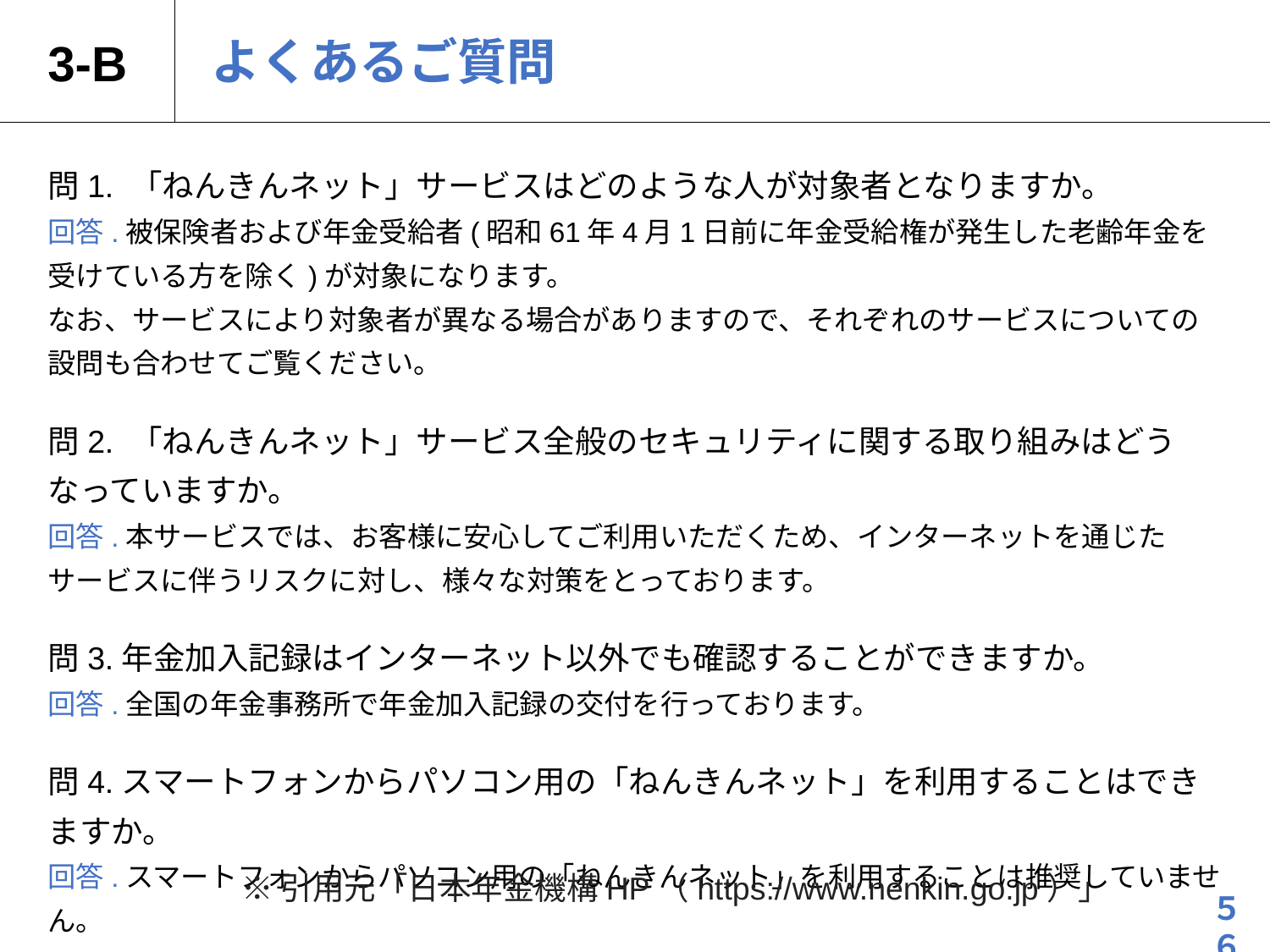

# 3-B
よくあるご質問
問1. 「ねんきんネット」サービスはどのような人が対象者となりますか。
回答.被保険者および年金受給者(昭和61年4月1日前に年金受給権が発生した老齢年金を受けている方を除く)が対象になります。
なお、サービスにより対象者が異なる場合がありますので、それぞれのサービスについての設問も合わせてご覧ください。

問2. 「ねんきんネット」サービス全般のセキュリティに関する取り組みはどうなっていますか。
回答.本サービスでは、お客様に安心してご利用いただくため、インターネットを通じたサービスに伴うリスクに対し、様々な対策をとっております。

問3.年金加入記録はインターネット以外でも確認することができますか。
回答.全国の年金事務所で年金加入記録の交付を行っております。

問4.スマートフォンからパソコン用の「ねんきんネット」を利用することはできますか。
回答.スマートフォンからパソコン用の「ねんきんネット」を利用することは推奨していません。
※引用元「日本年金機構HP（https://www.nenkin.go.jp）」
５６